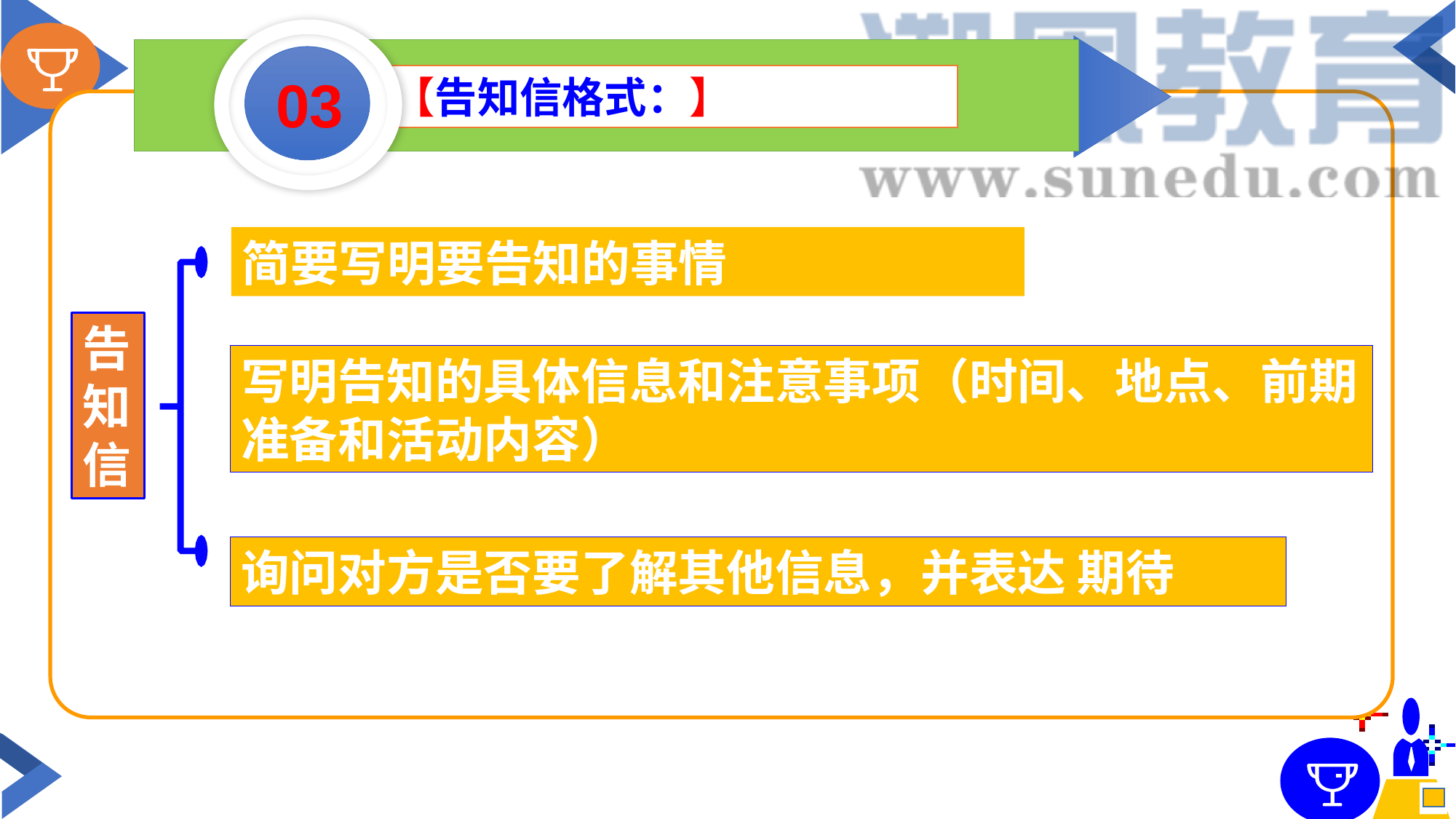

#

03

【告知信格式：】

简要写明要告知的事情

告知信
写明告知的具体信息和注意事项（时间、地点、前期准备和活动内容）
询问对方是否要了解其他信息，并表达 期待